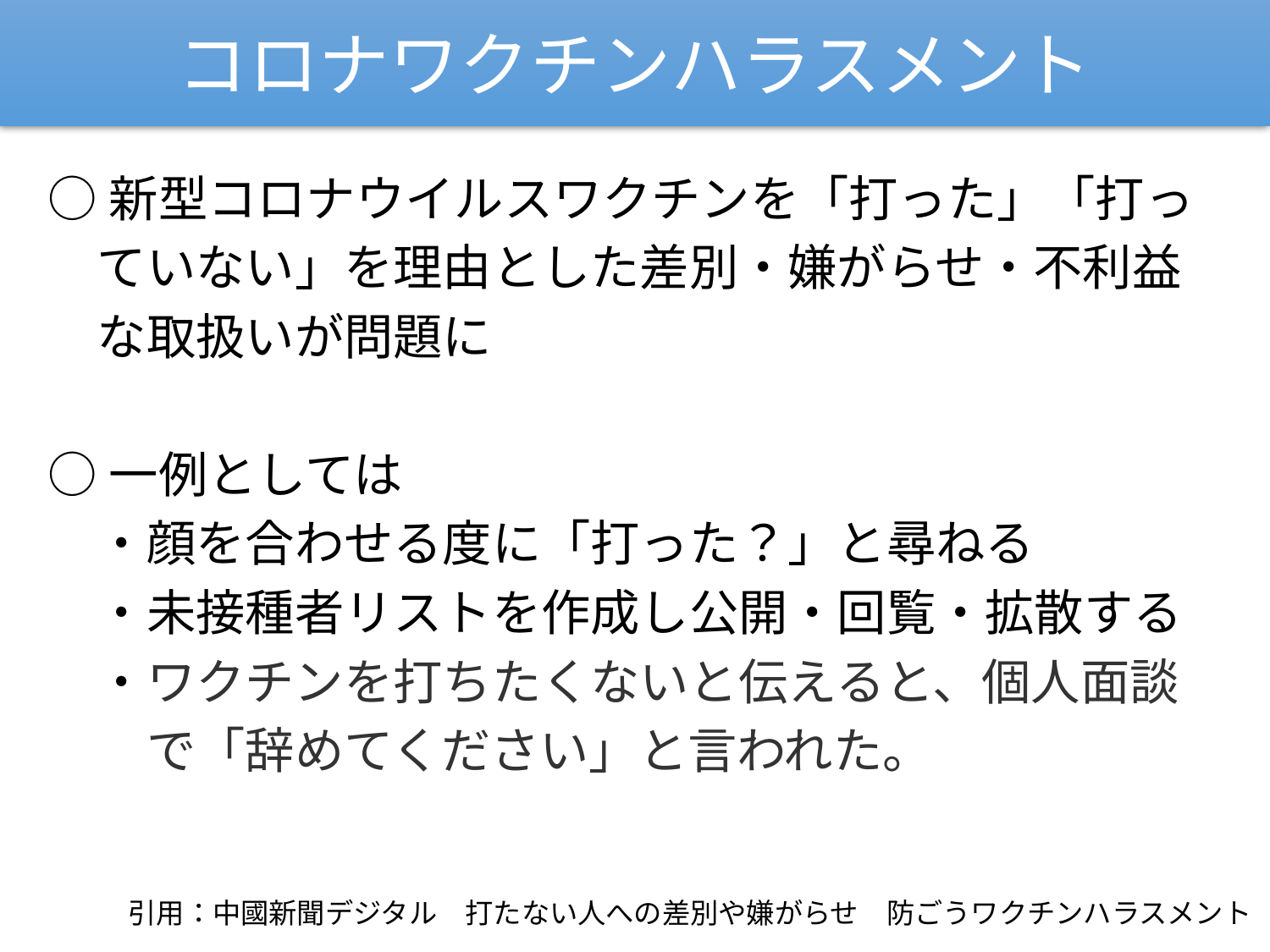

コロナワクチンハラスメント
○新型コロナウイルスワクチンを「打った」「打っ
　ていない」を理由とした差別・嫌がらせ・不利益
　な取扱いが問題に

○一例としては
　・顔を合わせる度に「打った？」と尋ねる
　・未接種者リストを作成し公開・回覧・拡散する
　・ワクチンを打ちたくないと伝えると、個人面談
　　で「辞めてください」と言われた。

引用：中國新聞デジタル　打たない人への差別や嫌がらせ　防ごうワクチンハラスメント